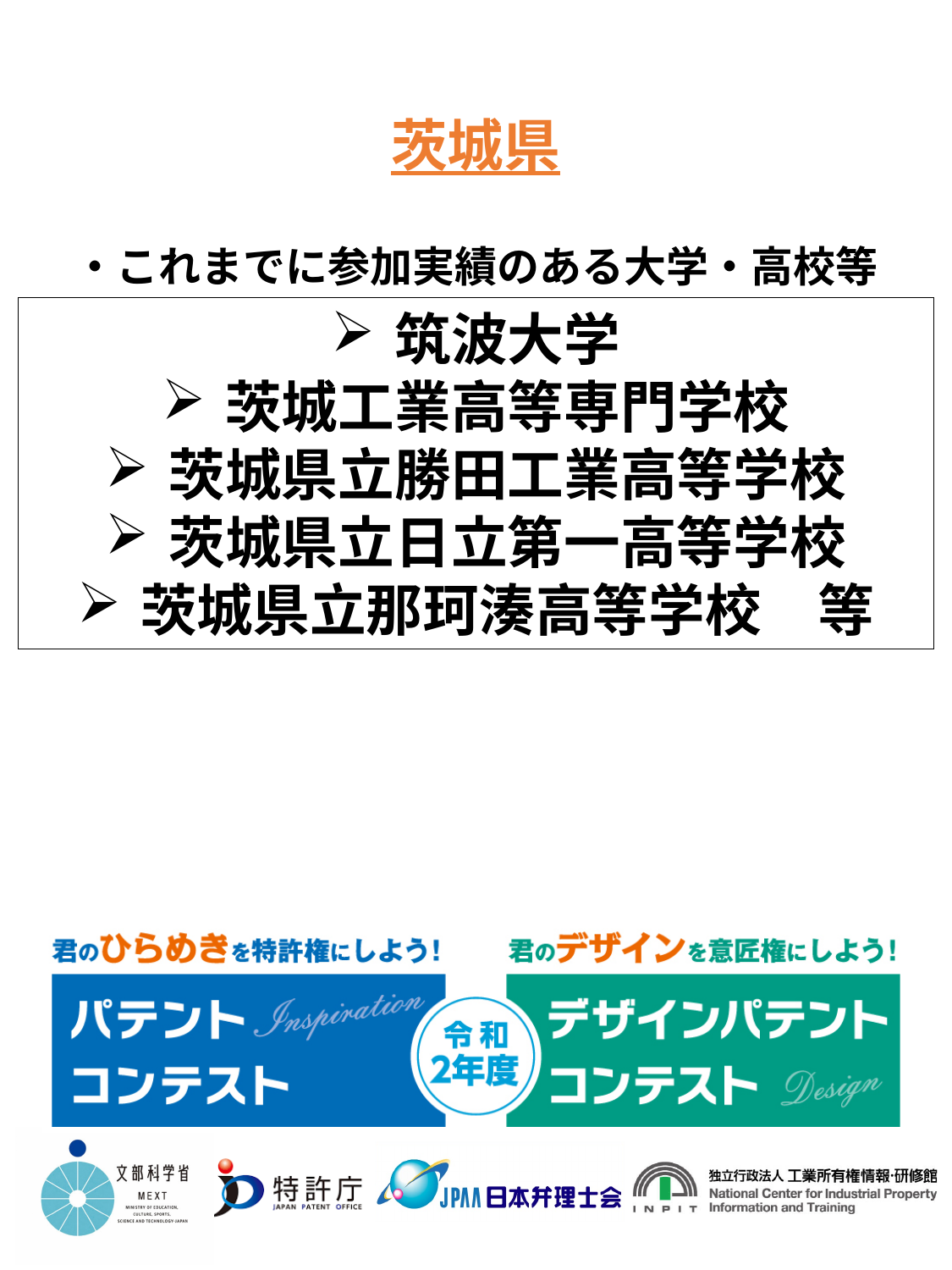

茨城県
・これまでに参加実績のある大学・高校等
筑波大学
茨城工業高等専門学校
茨城県立勝田工業高等学校
茨城県立日立第一高等学校
茨城県立那珂湊高等学校　等